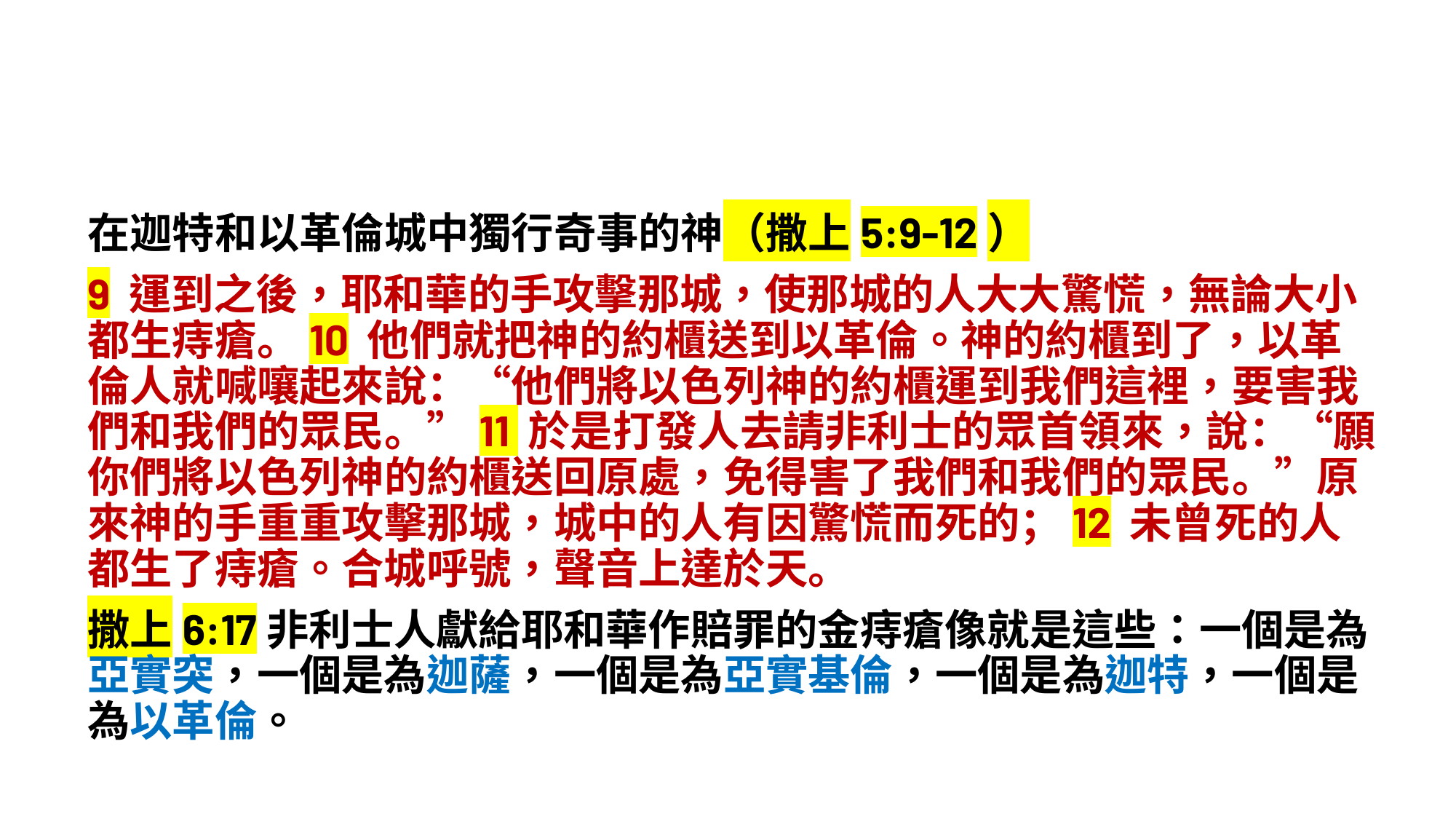

在迦特和以革倫城中獨行奇事的神（撒上5:9-12）
9 運到之後，耶和華的手攻擊那城，使那城的人大大驚慌，無論大小都生痔瘡。10 他們就把神的約櫃送到以革倫。神的約櫃到了，以革倫人就喊嚷起來說：“他們將以色列神的約櫃運到我們這裡，要害我們和我們的眾民。”11 於是打發人去請非利士的眾首領來，說：“願你們將以色列神的約櫃送回原處，免得害了我們和我們的眾民。”原來神的手重重攻擊那城，城中的人有因驚慌而死的；12 未曾死的人都生了痔瘡。合城呼號，聲音上達於天。
撒上6:17非利士人獻給耶和華作賠罪的金痔瘡像就是這些：一個是為亞實突，一個是為迦薩，一個是為亞實基倫，一個是為迦特，一個是為以革倫。